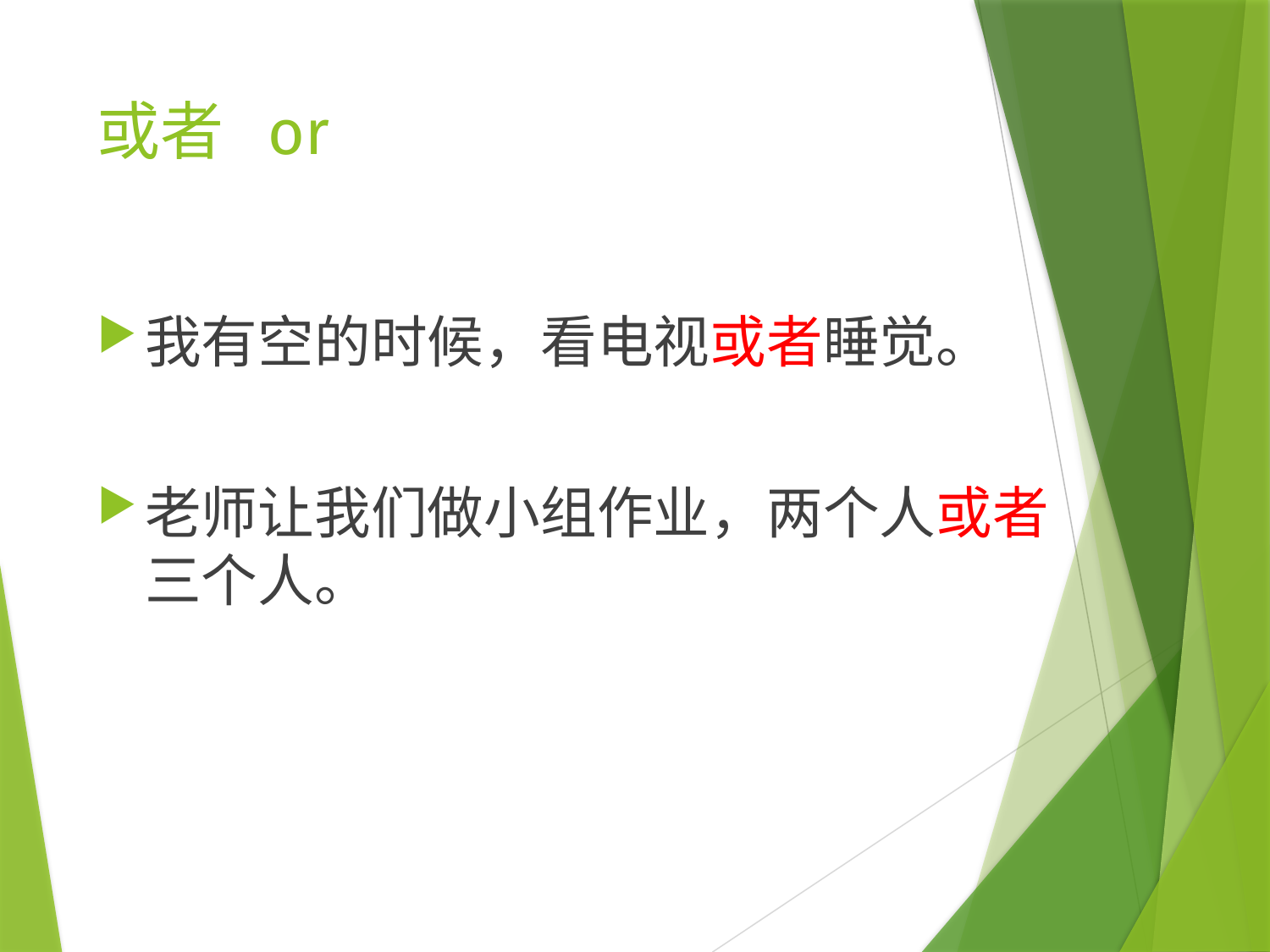

# 或者  or
我有空的时候，看电视或者睡觉。

老师让我们做小组作业，两个人或者三个人。